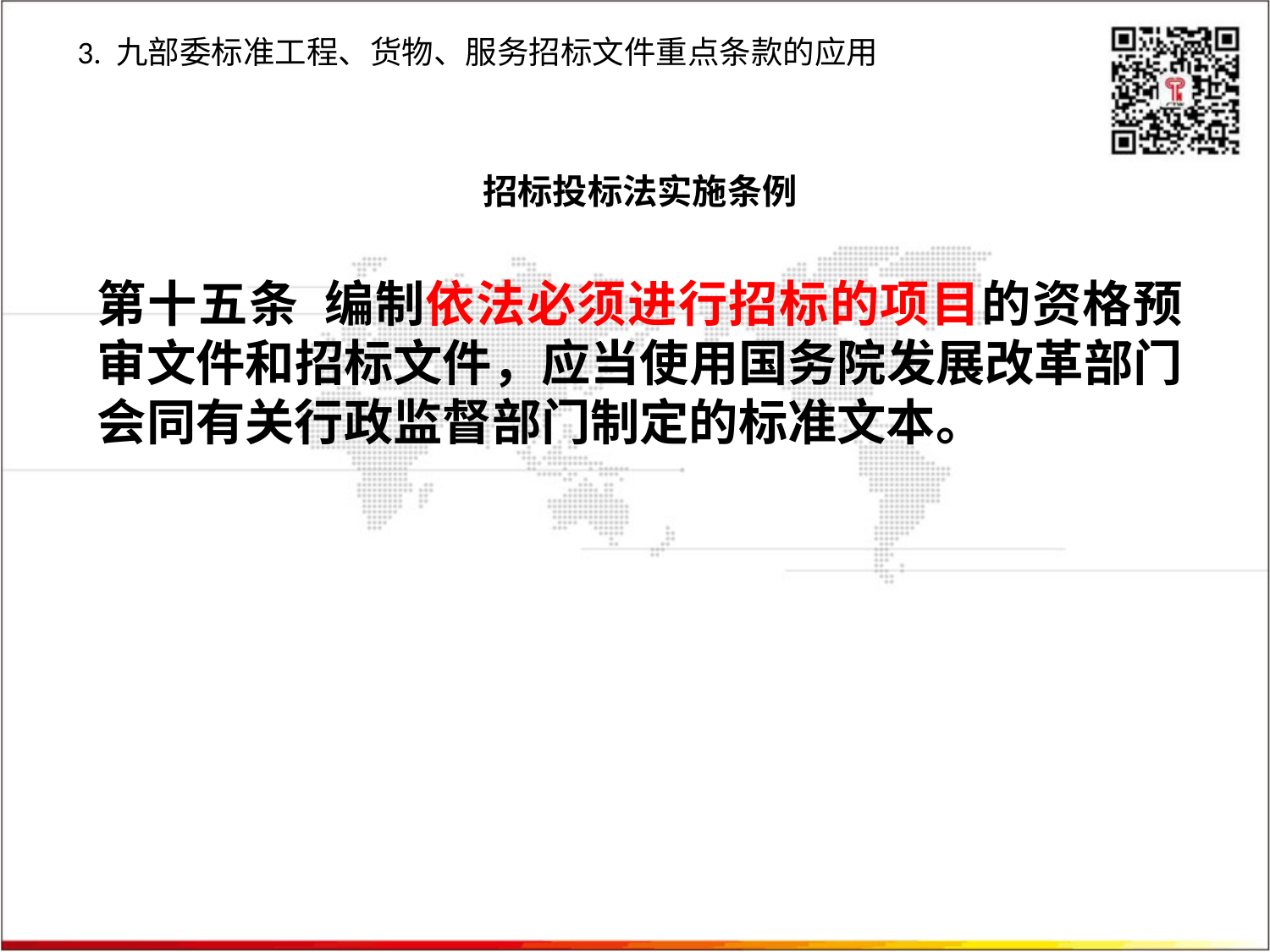

3. 九部委标准工程、货物、服务招标文件重点条款的应用
# 招标投标法实施条例
第十五条  编制依法必须进行招标的项目的资格预审文件和招标文件，应当使用国务院发展改革部门会同有关行政监督部门制定的标准文本。